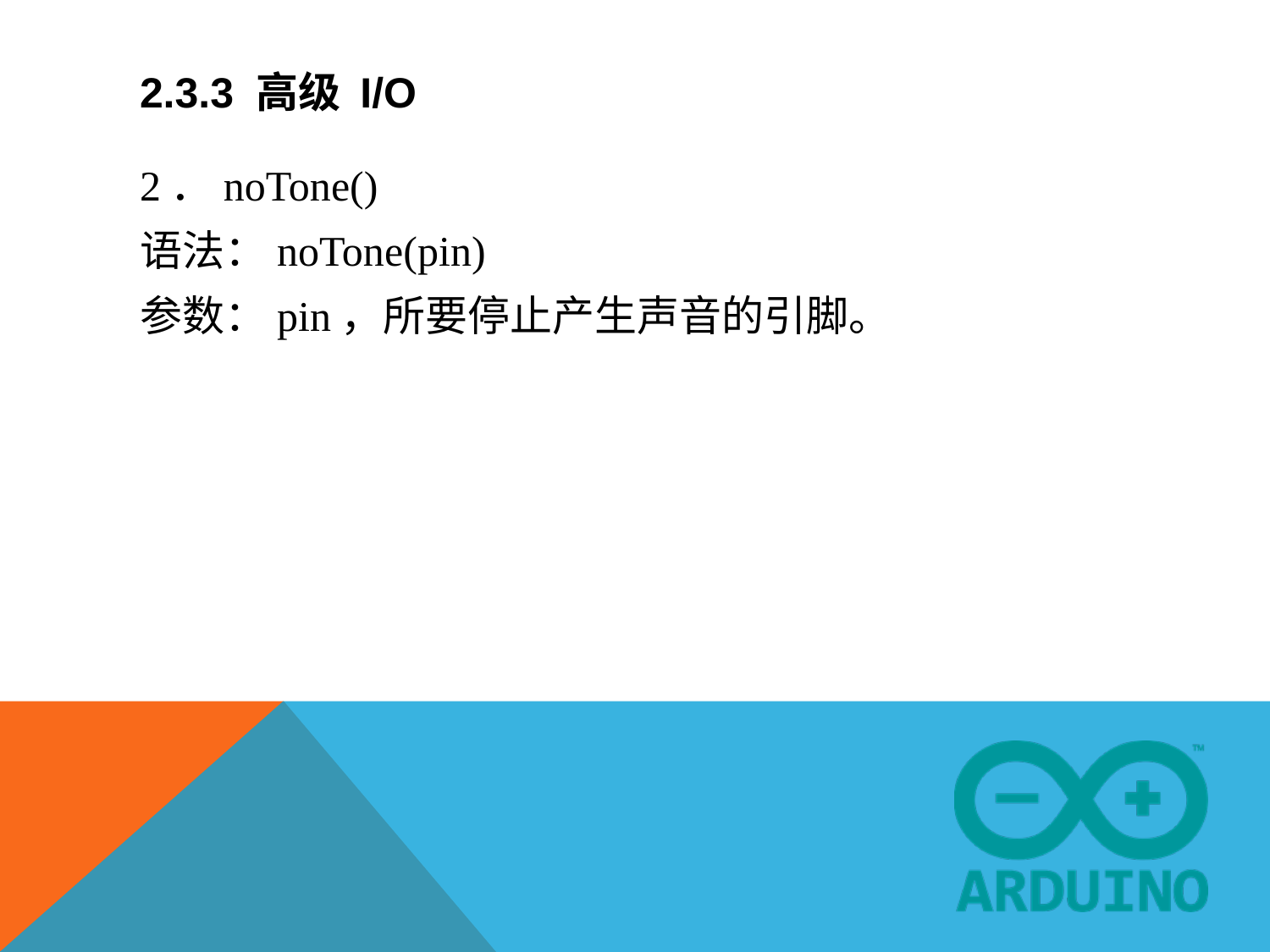

# 2.3.3 高级 I/O
2．noTone()
语法：noTone(pin)
参数：pin，所要停止产生声音的引脚。